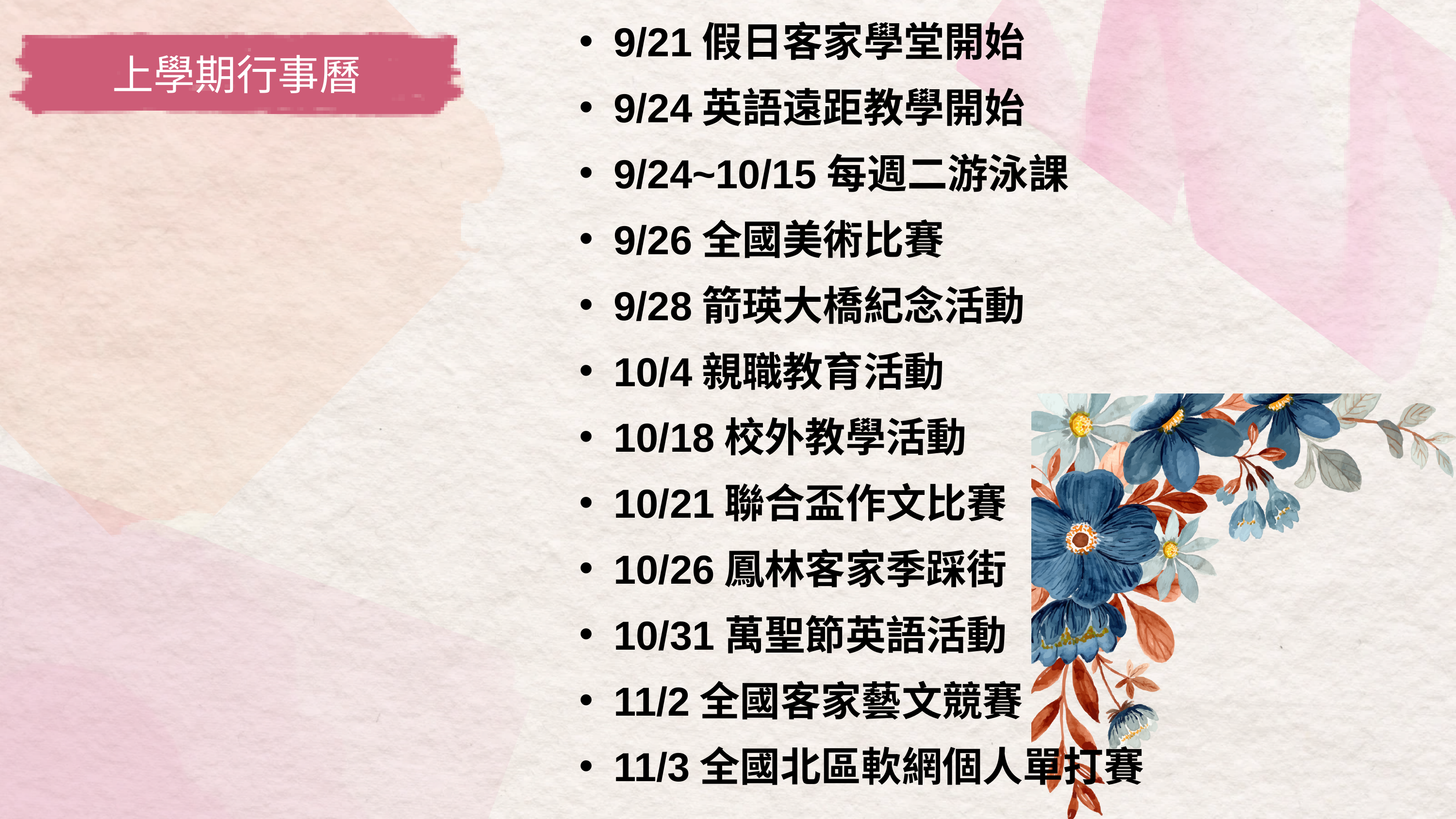

9/21假日客家學堂開始
9/24英語遠距教學開始
9/24~10/15每週二游泳課
9/26全國美術比賽
9/28箭瑛大橋紀念活動
10/4親職教育活動
10/18校外教學活動
10/21聯合盃作文比賽
10/26鳳林客家季踩街
10/31萬聖節英語活動
11/2全國客家藝文競賽
11/3全國北區軟網個人單打賽

上學期行事曆